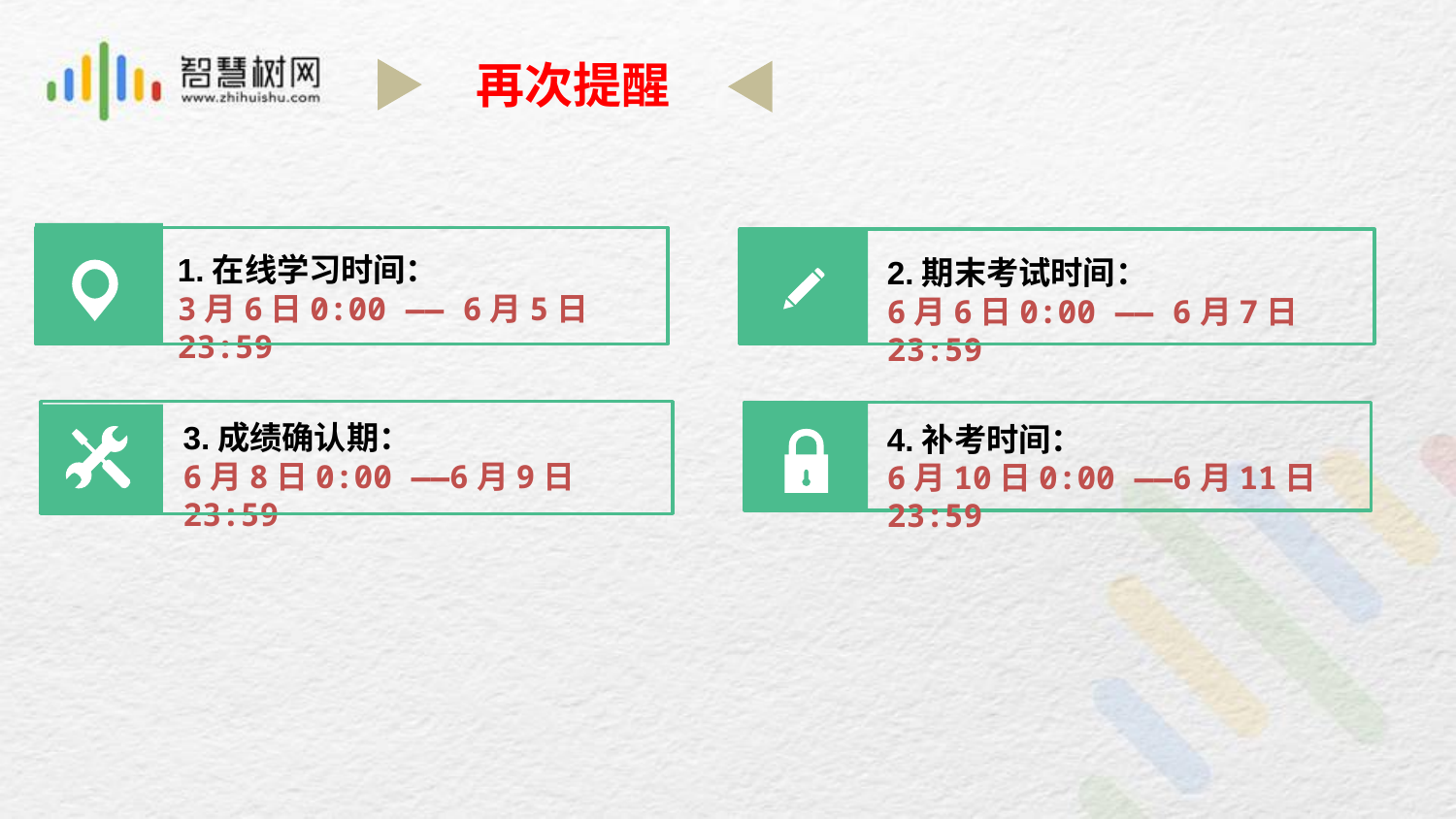

再次提醒

1.在线学习时间：
3月6日0:00 —— 6月5日23:59

2.期末考试时间：
6月6日0:00 —— 6月7日23:59

3.成绩确认期：
6月8日0:00 ——6月9日23:59

4.补考时间：
6月10日0:00 ——6月11日23:59